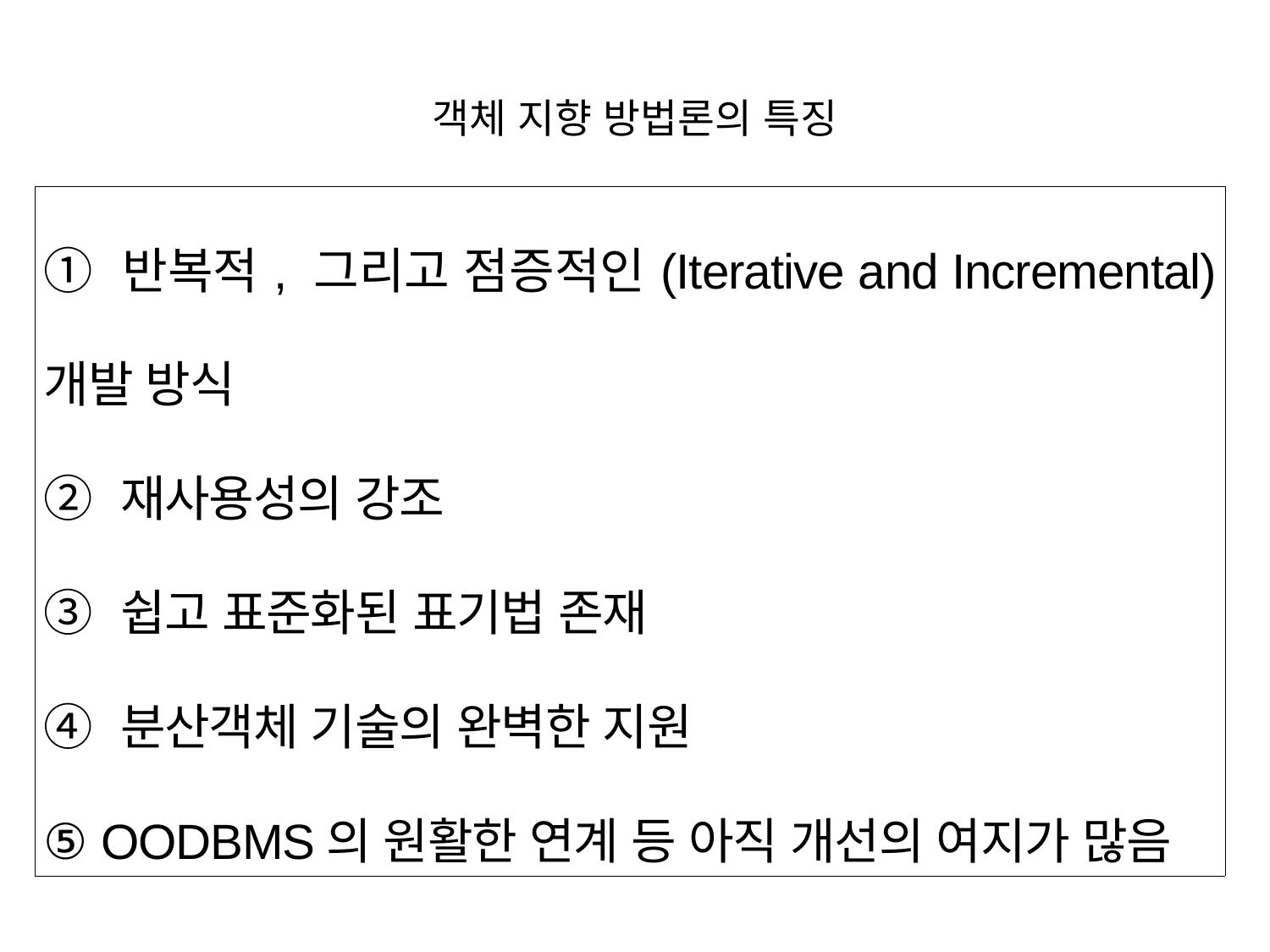

# 객체 지향 방법론의 특징
| ① 반복적, 그리고 점증적인(Iterative and Incremental) 개발 방식 ② 재사용성의 강조 ③ 쉽고 표준화된 표기법 존재 ④ 분산객체 기술의 완벽한 지원 ⑤ OODBMS의 원활한 연계 등 아직 개선의 여지가 많음 |
| --- |